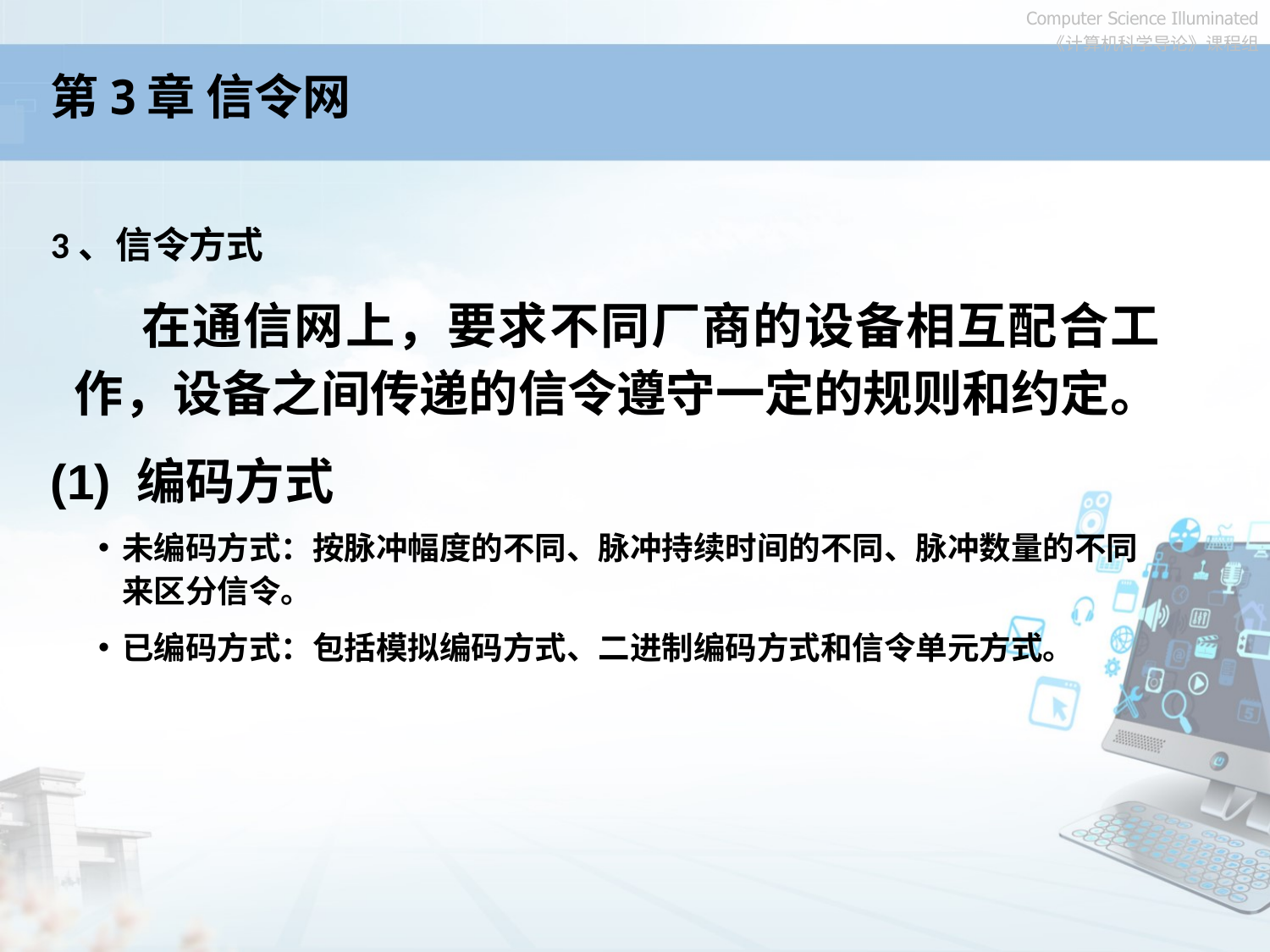

# 第3章 信令网
3、信令方式
      在通信网上，要求不同厂商的设备相互配合工作，设备之间传递的信令遵守一定的规则和约定。
(1) 编码方式
未编码方式：按脉冲幅度的不同、脉冲持续时间的不同、脉冲数量的不同来区分信令。
已编码方式：包括模拟编码方式、二进制编码方式和信令单元方式。